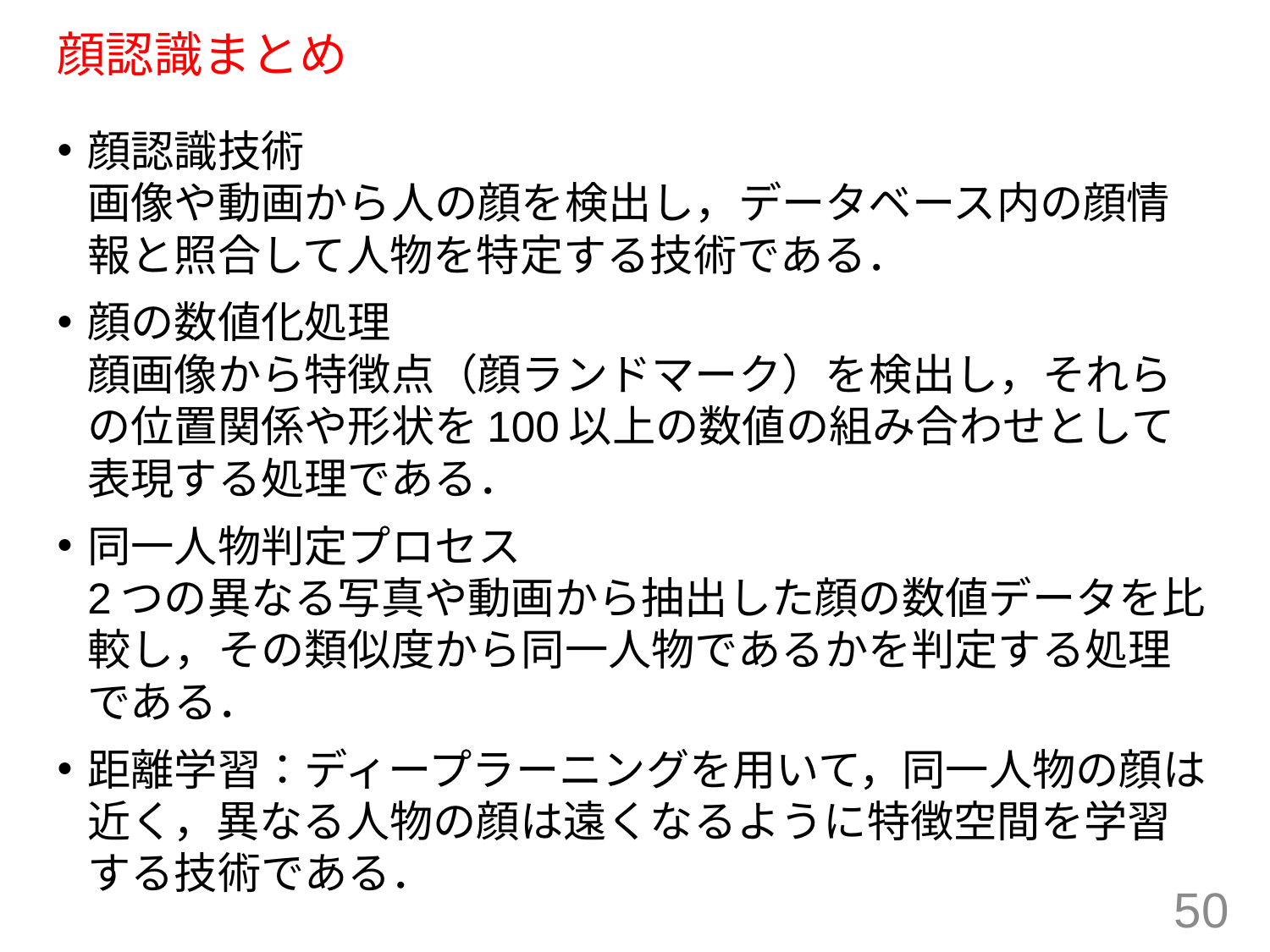

# 顔認識まとめ
顔認識技術
画像や動画から人の顔を検出し，データベース内の顔情報と照合して人物を特定する技術である．
顔の数値化処理
顔画像から特徴点（顔ランドマーク）を検出し，それらの位置関係や形状を100以上の数値の組み合わせとして表現する処理である．
同一人物判定プロセス
2つの異なる写真や動画から抽出した顔の数値データを比較し，その類似度から同一人物であるかを判定する処理である．
距離学習：ディープラーニングを用いて，同一人物の顔は近く，異なる人物の顔は遠くなるように特徴空間を学習する技術である．
50